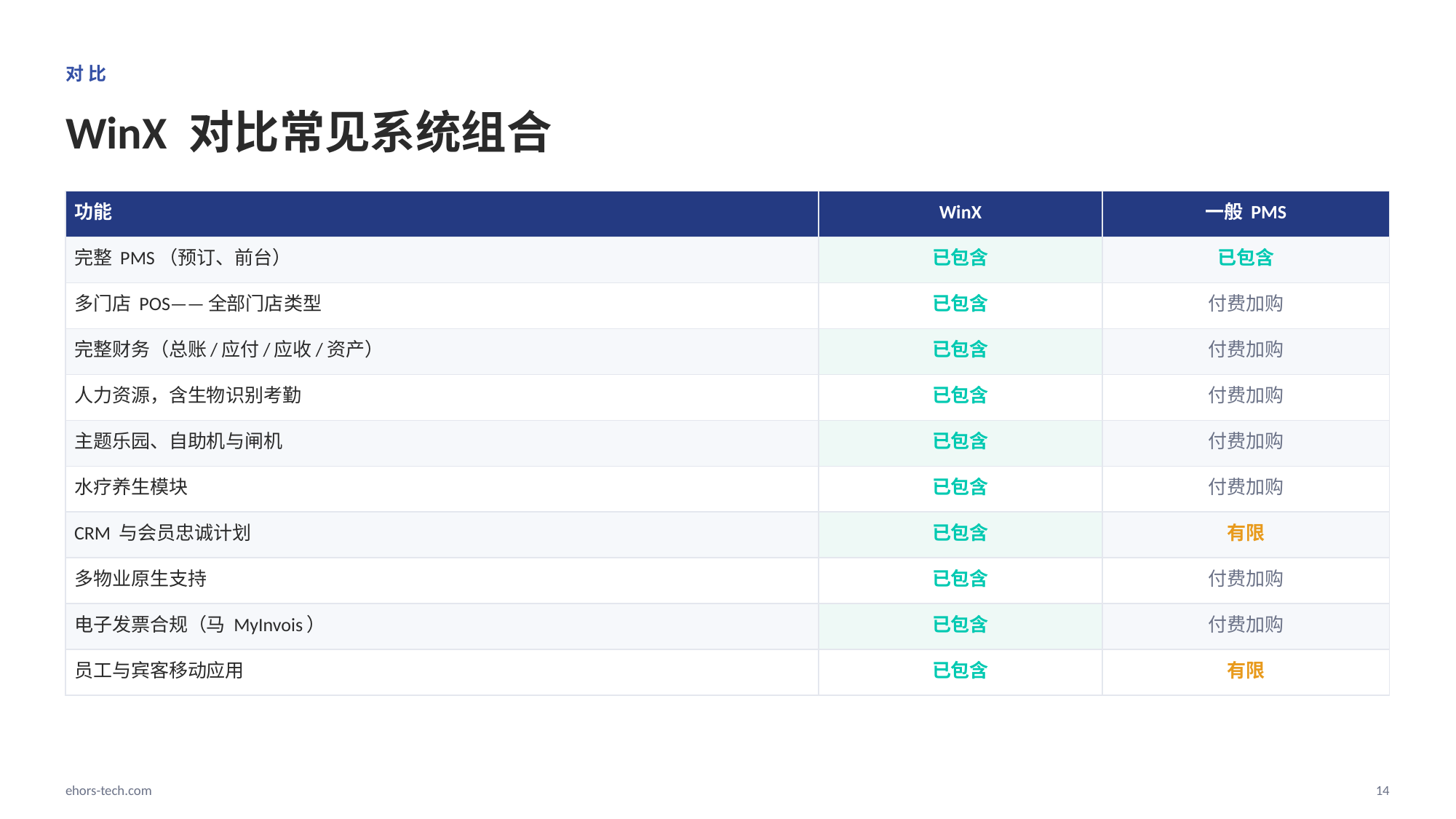

对比
WinX 对比常见系统组合
| 功能 | WinX | 一般 PMS |
| --- | --- | --- |
| 完整 PMS（预订、前台） | 已包含 | 已包含 |
| 多门店 POS——全部门店类型 | 已包含 | 付费加购 |
| 完整财务（总账/应付/应收/资产） | 已包含 | 付费加购 |
| 人力资源，含生物识别考勤 | 已包含 | 付费加购 |
| 主题乐园、自助机与闸机 | 已包含 | 付费加购 |
| 水疗养生模块 | 已包含 | 付费加购 |
| CRM 与会员忠诚计划 | 已包含 | 有限 |
| 多物业原生支持 | 已包含 | 付费加购 |
| 电子发票合规（马 MyInvois） | 已包含 | 付费加购 |
| 员工与宾客移动应用 | 已包含 | 有限 |
ehors-tech.com
14